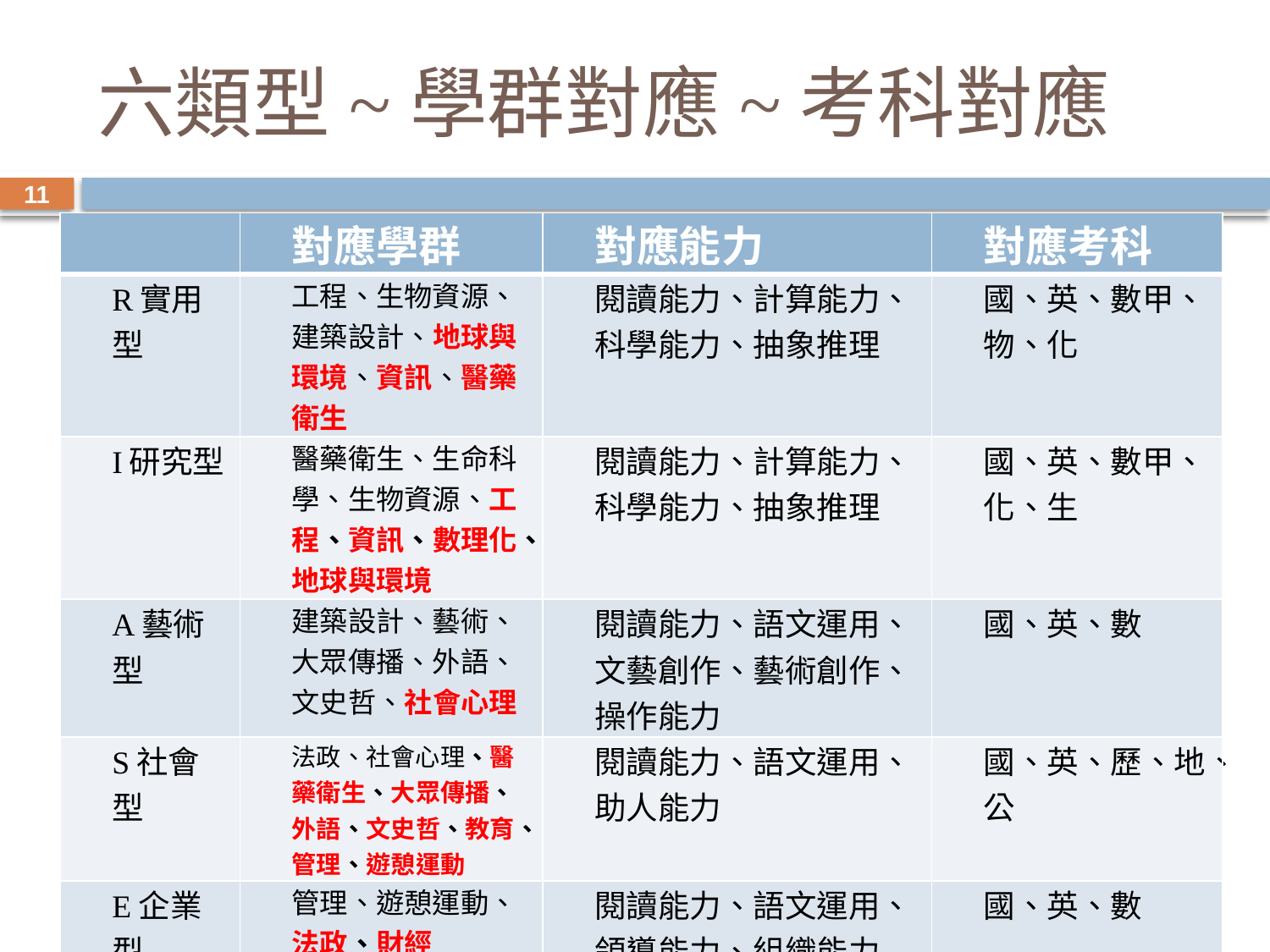

# 六類型~學群對應~考科對應
11
|  | 對應學群 | 對應能力 | 對應考科 |
| --- | --- | --- | --- |
| R實用型 | 工程、生物資源、建築設計、地球與環境、資訊、醫藥衛生 | 閱讀能力、計算能力、科學能力、抽象推理 | 國、英、數甲、物、化 |
| I研究型 | 醫藥衛生、生命科學、生物資源、工程、資訊、數理化、地球與環境 | 閱讀能力、計算能力、科學能力、抽象推理 | 國、英、數甲、化、生 |
| A藝術型 | 建築設計、藝術、大眾傳播、外語、文史哲、社會心理 | 閱讀能力、語文運用、文藝創作、藝術創作、操作能力 | 國、英、數 |
| S社會型 | 法政、社會心理、醫藥衛生、大眾傳播、外語、文史哲、教育、管理、遊憩運動 | 閱讀能力、語文運用、助人能力 | 國、英、歷、地、公 |
| E企業型 | 管理、遊憩運動、法政、財經 | 閱讀能力、語文運用、領導能力、組織能力 | 國、英、數 |
| C事務型 | 財經 | 計算能力、文字速度與確度、組織能力 | 國、英、數乙 |